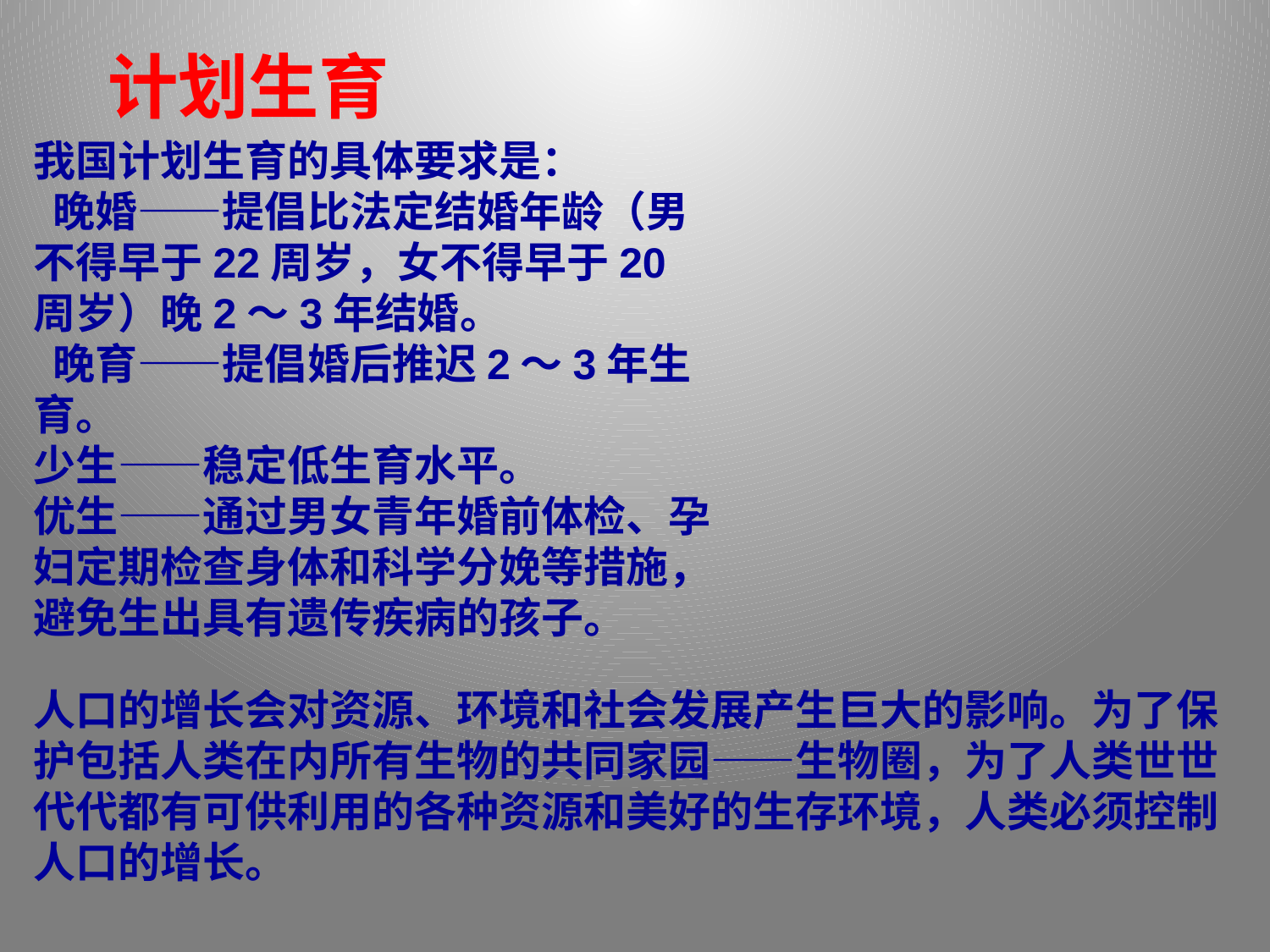

计划生育
我国计划生育的具体要求是：
 晚婚——提倡比法定结婚年龄（男不得早于22周岁，女不得早于20周岁）晚2～3年结婚。
 晚育——提倡婚后推迟2～3年生育。
少生——稳定低生育水平。
优生——通过男女青年婚前体检、孕妇定期检查身体和科学分娩等措施，避免生出具有遗传疾病的孩子。
人口的增长会对资源、环境和社会发展产生巨大的影响。为了保护包括人类在内所有生物的共同家园——生物圈，为了人类世世代代都有可供利用的各种资源和美好的生存环境，人类必须控制人口的增长。